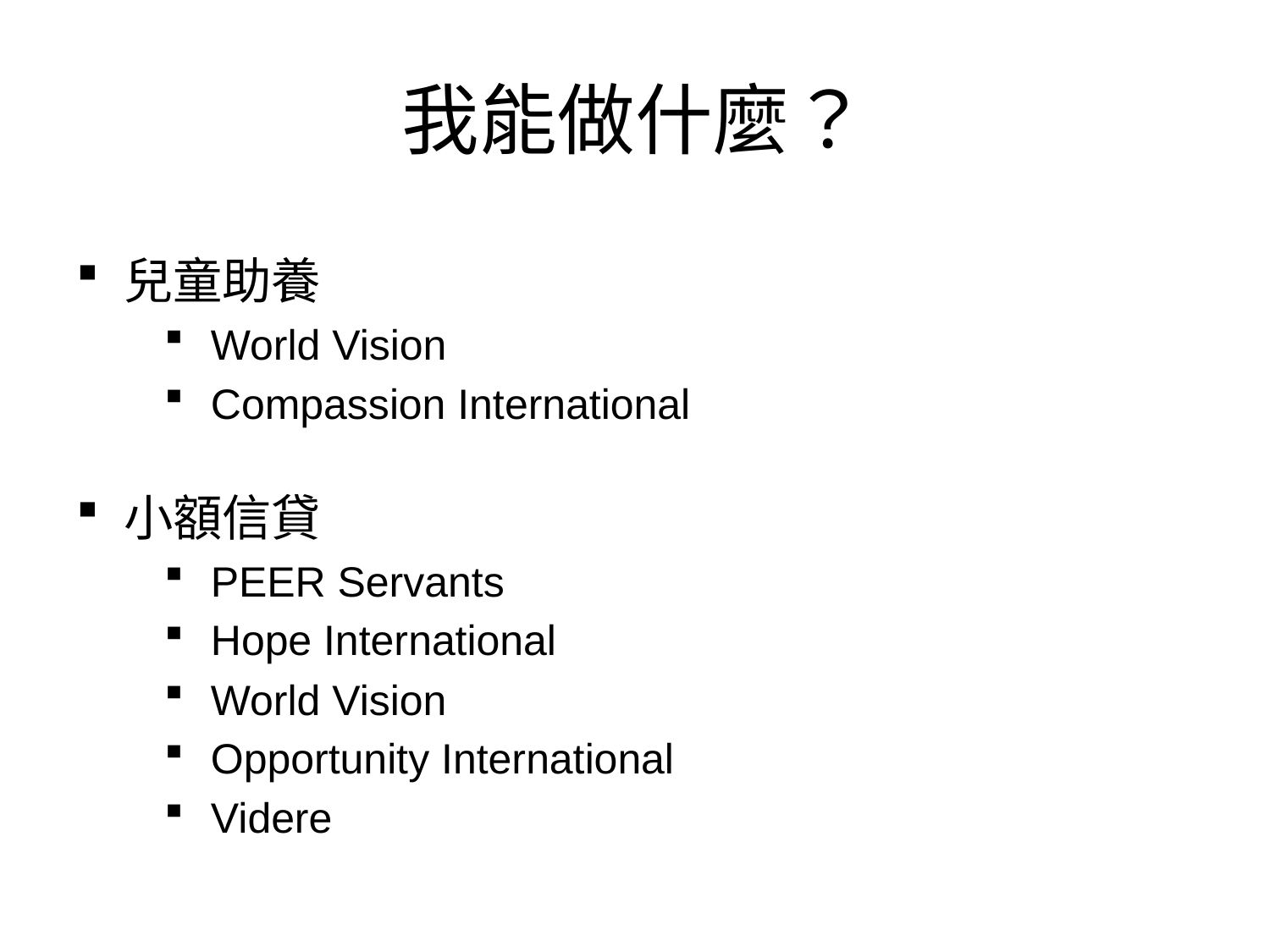

# 我能做什麼？
兒童助養
World Vision
Compassion International

小額信貸
PEER Servants
Hope International
World Vision
Opportunity International
Videre